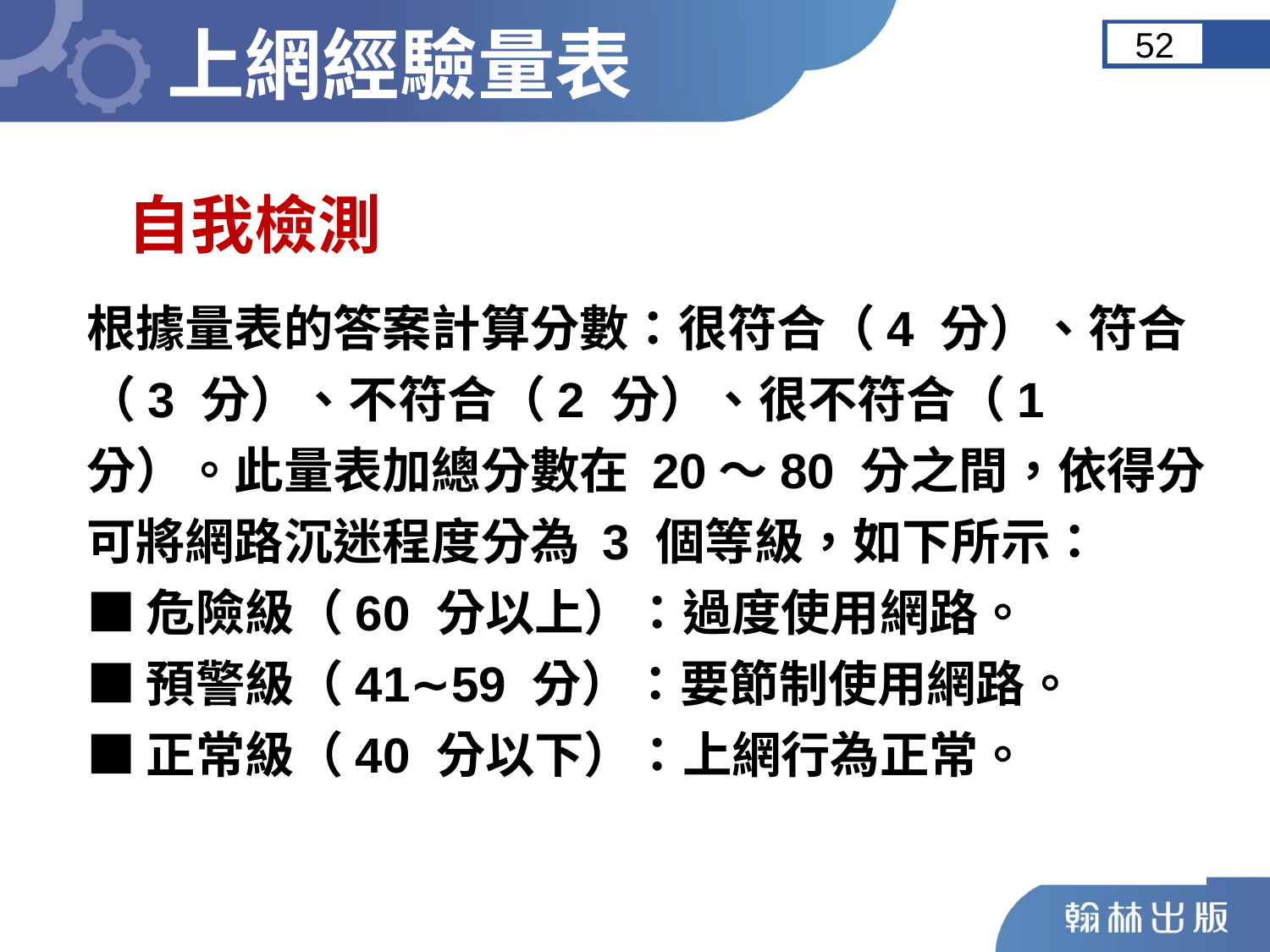

上網經驗量表

52
自我檢測
根據量表的答案計算分數：很符合（4 分）、符合（3 分）、不符合（2 分）、很不符合（1 分）。此量表加總分數在 20～80 分之間，依得分可將網路沉迷程度分為 3 個等級，如下所示：
■	危險級（60 分以上）：過度使用網路。
■	預警級（41∼59 分）：要節制使用網路。
■	正常級（40 分以下）：上網行為正常。